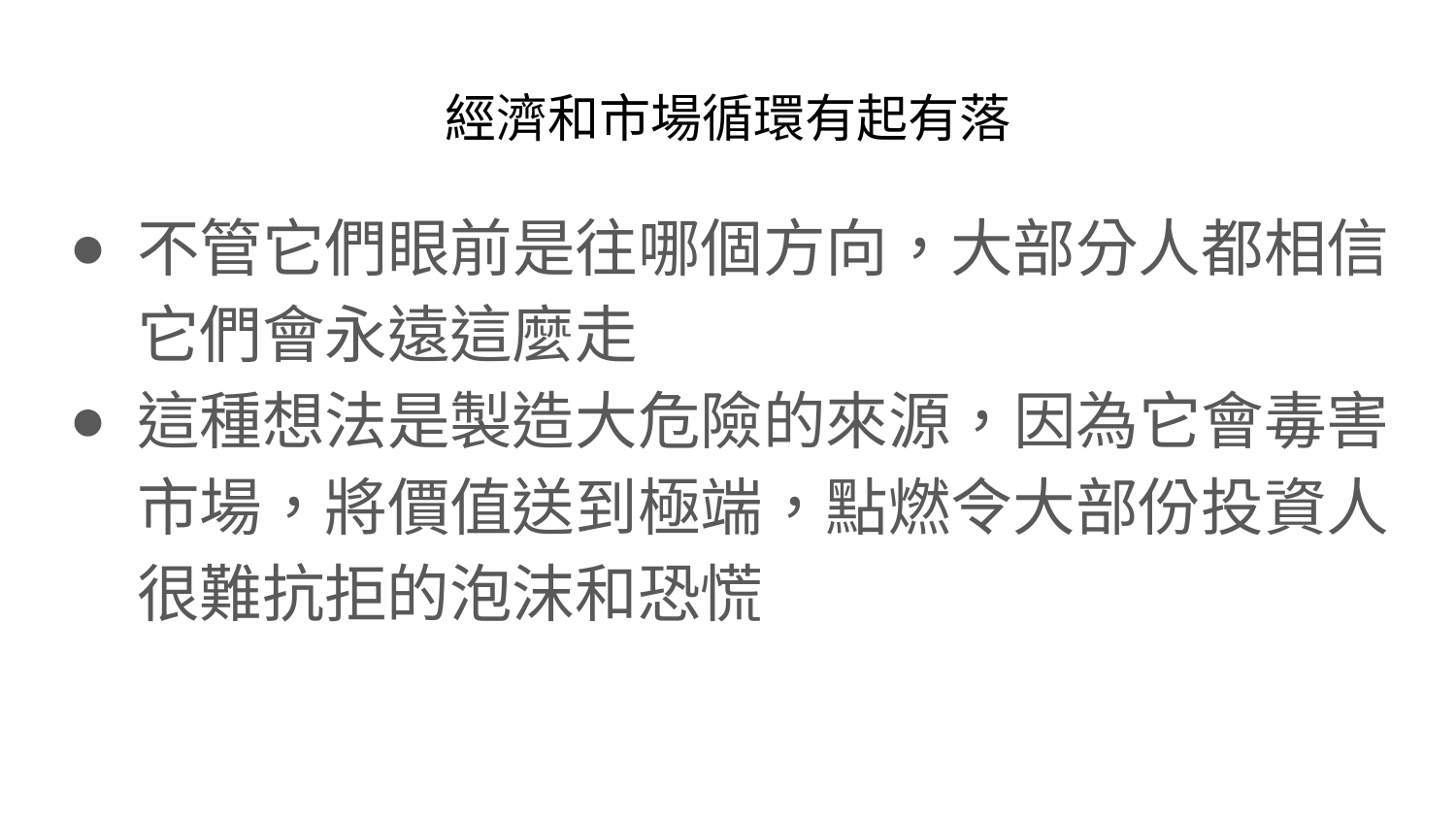

# 經濟和市場循環有起有落
不管它們眼前是往哪個方向，大部分人都相信它們會永遠這麼走
這種想法是製造大危險的來源，因為它會毒害市場，將價值送到極端，點燃令大部份投資人很難抗拒的泡沫和恐慌